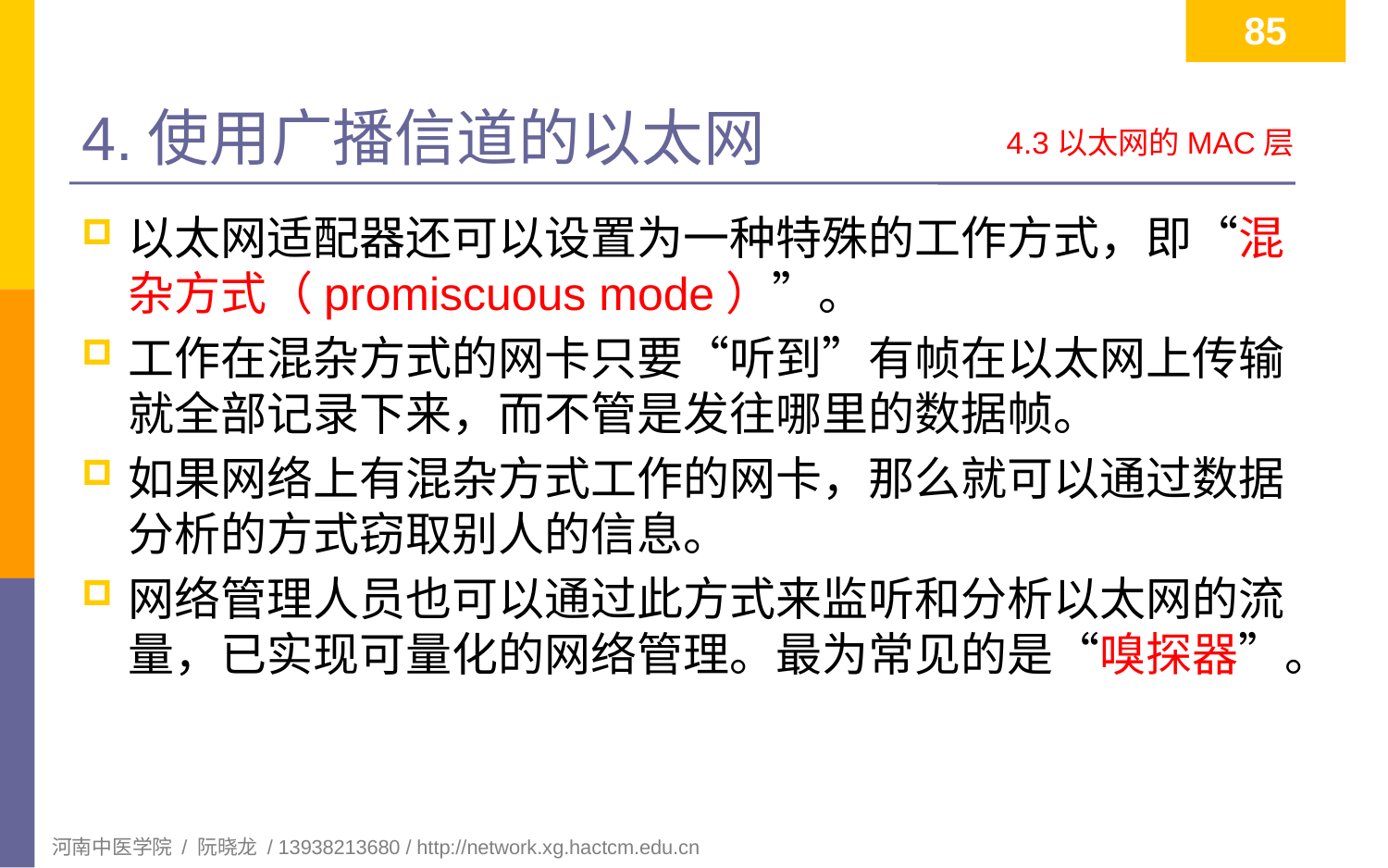

85
# 4.使用广播信道的以太网
4.3以太网的MAC层
以太网适配器还可以设置为一种特殊的工作方式，即“混杂方式（promiscuous mode）”。
工作在混杂方式的网卡只要“听到”有帧在以太网上传输就全部记录下来，而不管是发往哪里的数据帧。
如果网络上有混杂方式工作的网卡，那么就可以通过数据分析的方式窃取别人的信息。
网络管理人员也可以通过此方式来监听和分析以太网的流量，已实现可量化的网络管理。最为常见的是“嗅探器”。